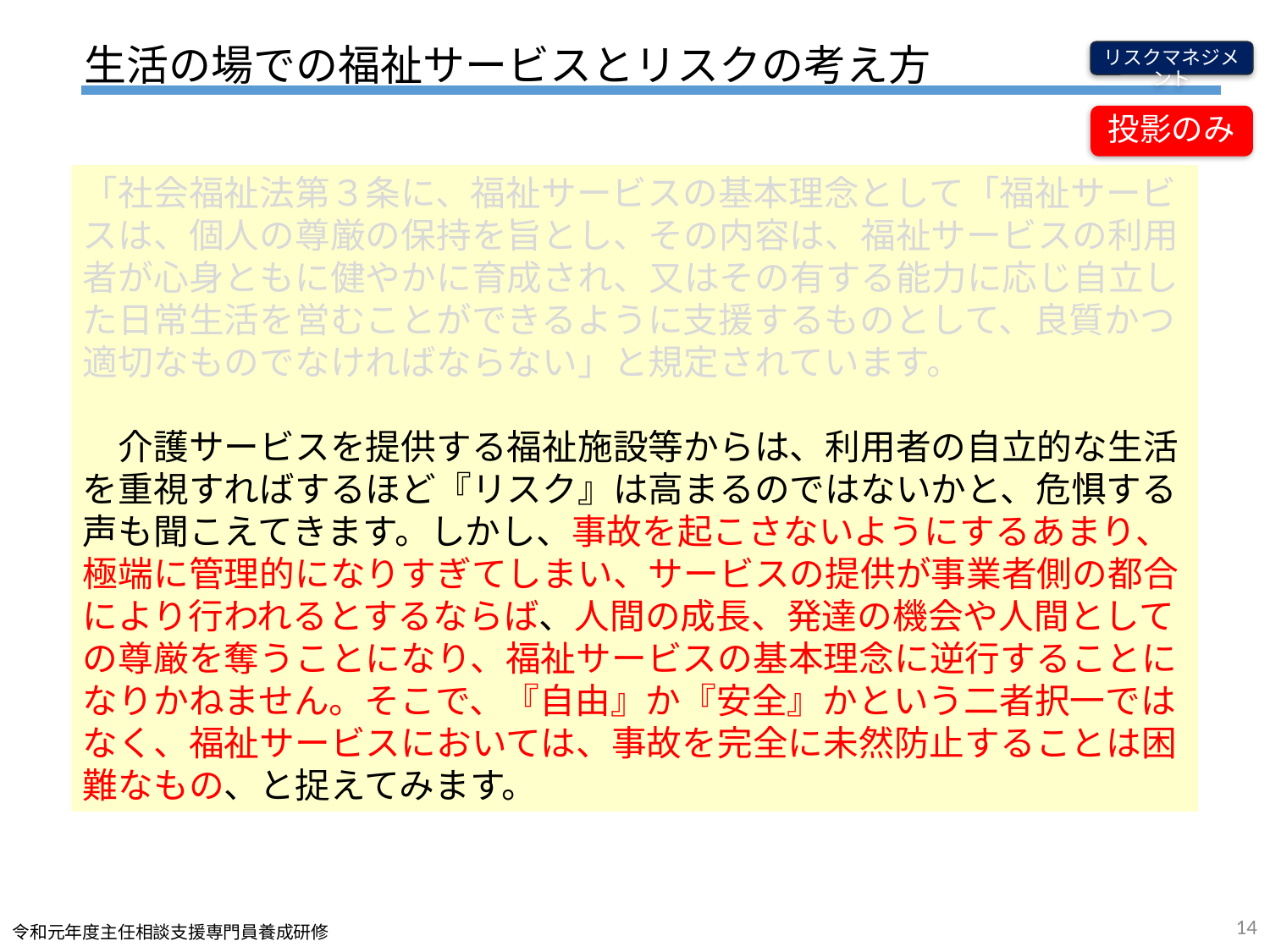

# 生活の場での福祉サービスとリスクの考え方
リスクマネジメント
投影のみ
「社会福祉法第３条に、福祉サービスの基本理念として「福祉サービスは、個人の尊厳の保持を旨とし、その内容は、福祉サービスの利用者が心身ともに健やかに育成され、又はその有する能力に応じ自立した日常生活を営むことができるように支援するものとして、良質かつ適切なものでなければならない」と規定されています。

　介護サービスを提供する福祉施設等からは、利用者の自立的な生活を重視すればするほど『リスク』は高まるのではないかと、危惧する声も聞こえてきます。しかし、事故を起こさないようにするあまり、極端に管理的になりすぎてしまい、サービスの提供が事業者側の都合により行われるとするならば、人間の成長、発達の機会や人間としての尊厳を奪うことになり、福祉サービスの基本理念に逆行することになりかねません。そこで、『自由』か『安全』かという二者択一ではなく、福祉サービスにおいては、事故を完全に未然防止することは困難なもの、と捉えてみます。
14
令和元年度主任相談支援専門員養成研修